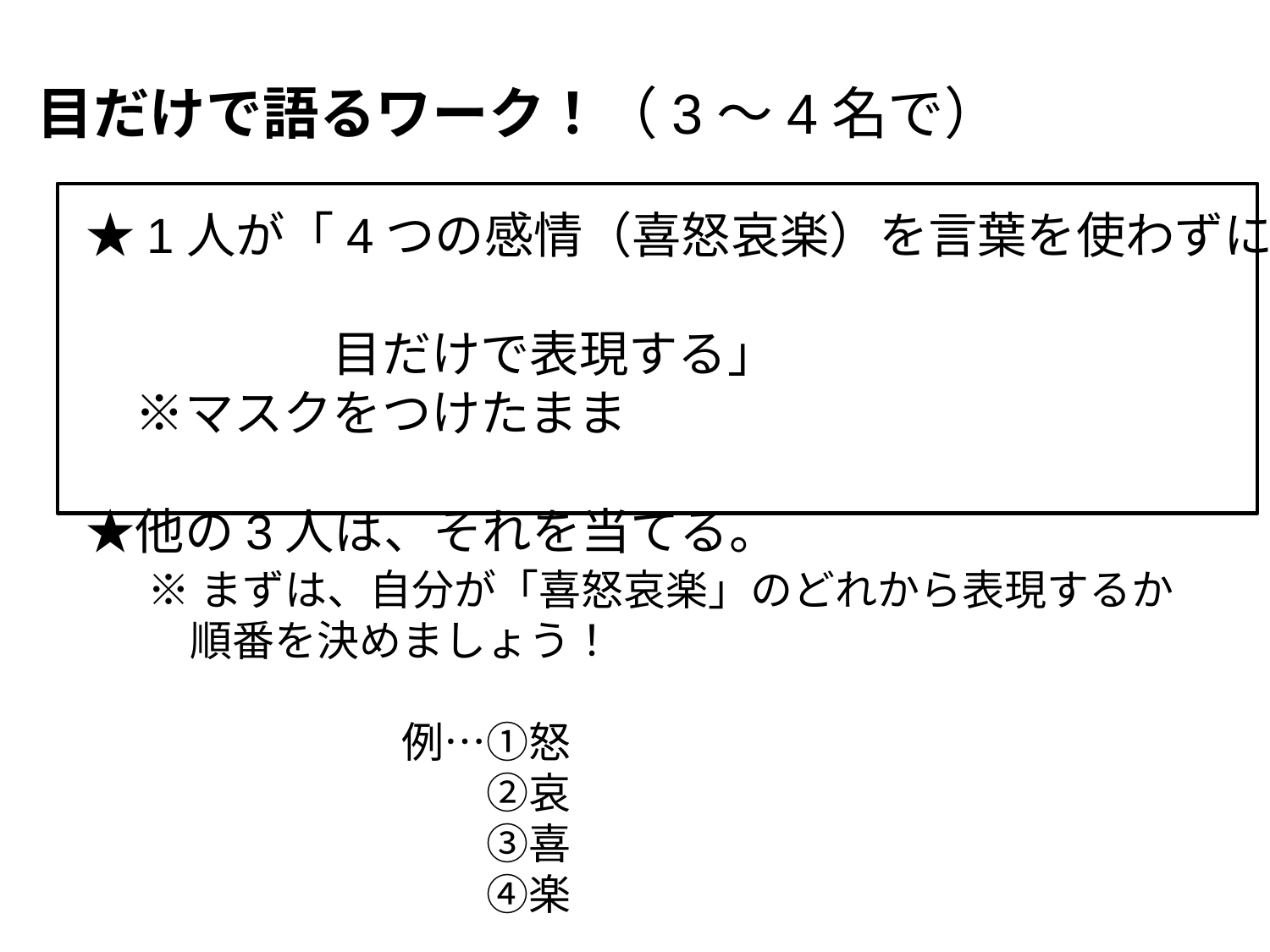

目だけで語るワーク！（3～4名で）

　　★1人が「4つの感情（喜怒哀楽）を言葉を使わずに
　　　　　　　目だけで表現する」
　　　※マスクをつけたまま

　　★他の3人は、それを当てる。

※まずは、自分が「喜怒哀楽」のどれから表現するか
　順番を決めましょう！

　　　　　　例…①怒
　　　　　　　　②哀
　　　　　　　　③喜
　　　　　　　　④楽